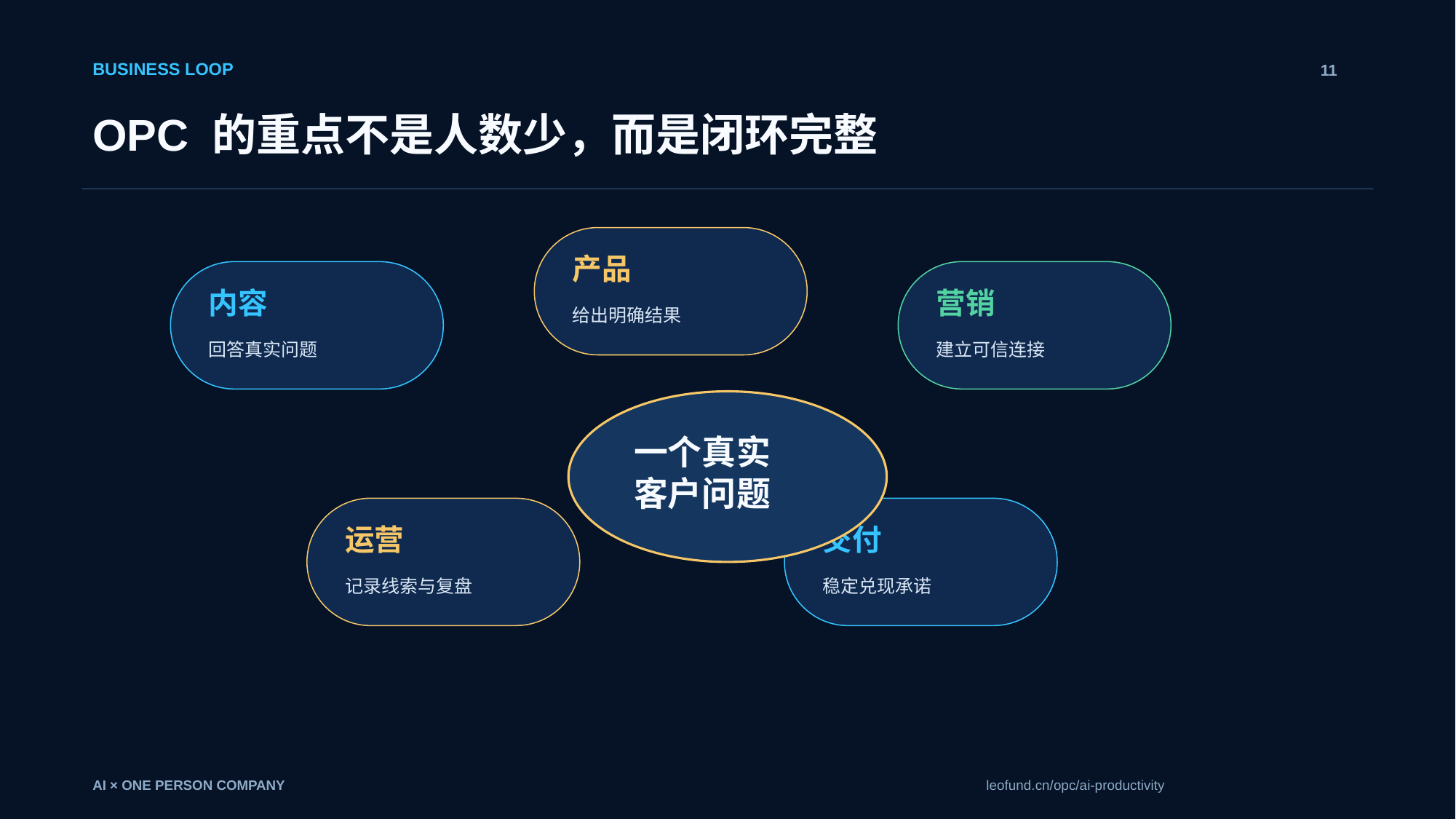

BUSINESS LOOP
11
OPC 的重点不是人数少，而是闭环完整

产品

内容
营销
给出明确结果
回答真实问题
建立可信连接

一个真实
客户问题

运营
交付
记录线索与复盘
稳定兑现承诺
AI × ONE PERSON COMPANY
leofund.cn/opc/ai-productivity